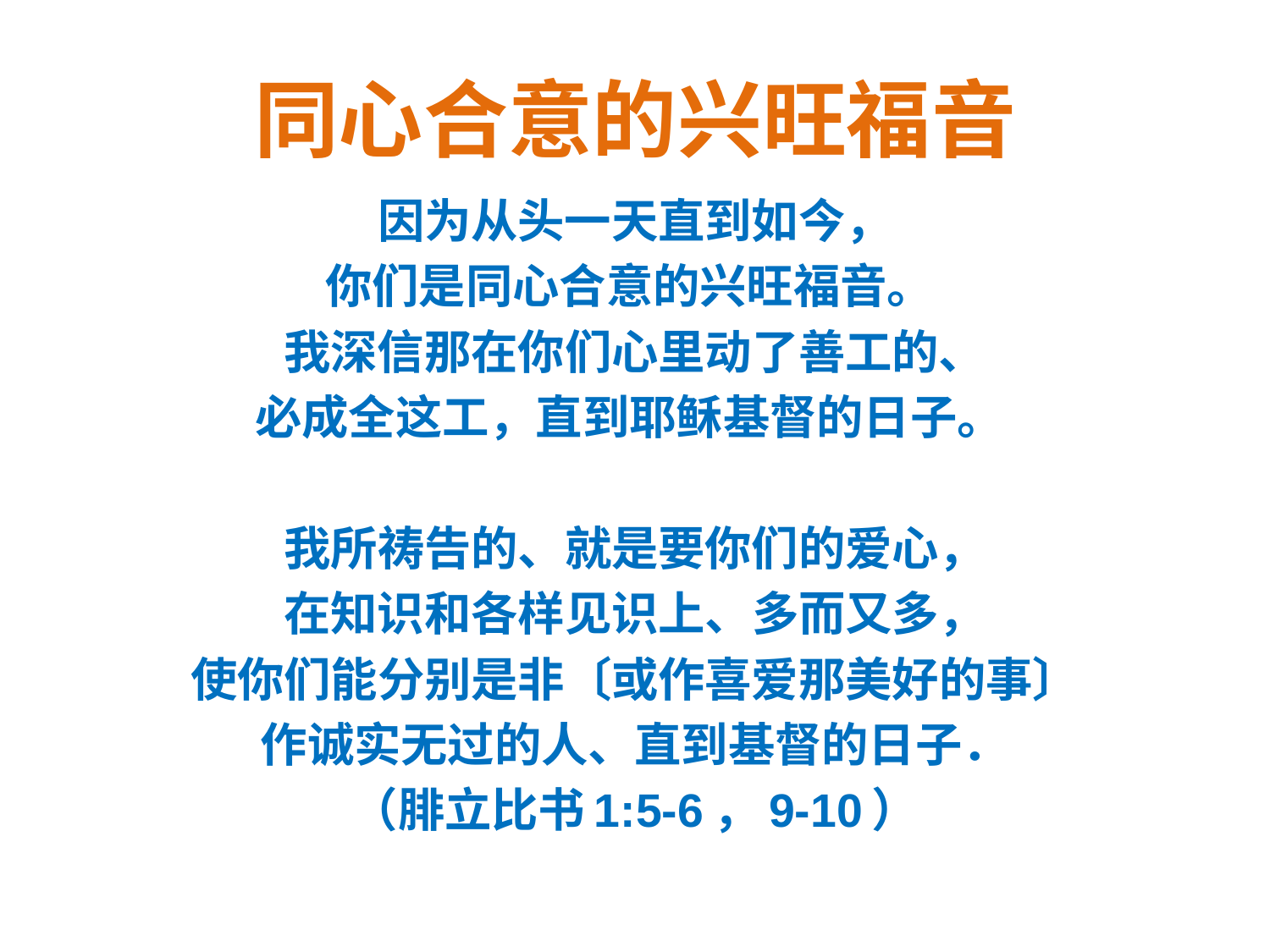

# 同心合意的兴旺福音
因为从头一天直到如今，
你们是同心合意的兴旺福音。
我深信那在你们心里动了善工的、
必成全这工，直到耶稣基督的日子。

我所祷告的、就是要你们的爱心，
在知识和各样见识上、多而又多，
使你们能分别是非〔或作喜爱那美好的事〕
作诚实无过的人、直到基督的日子．
（腓立比书1:5-6，9-10）